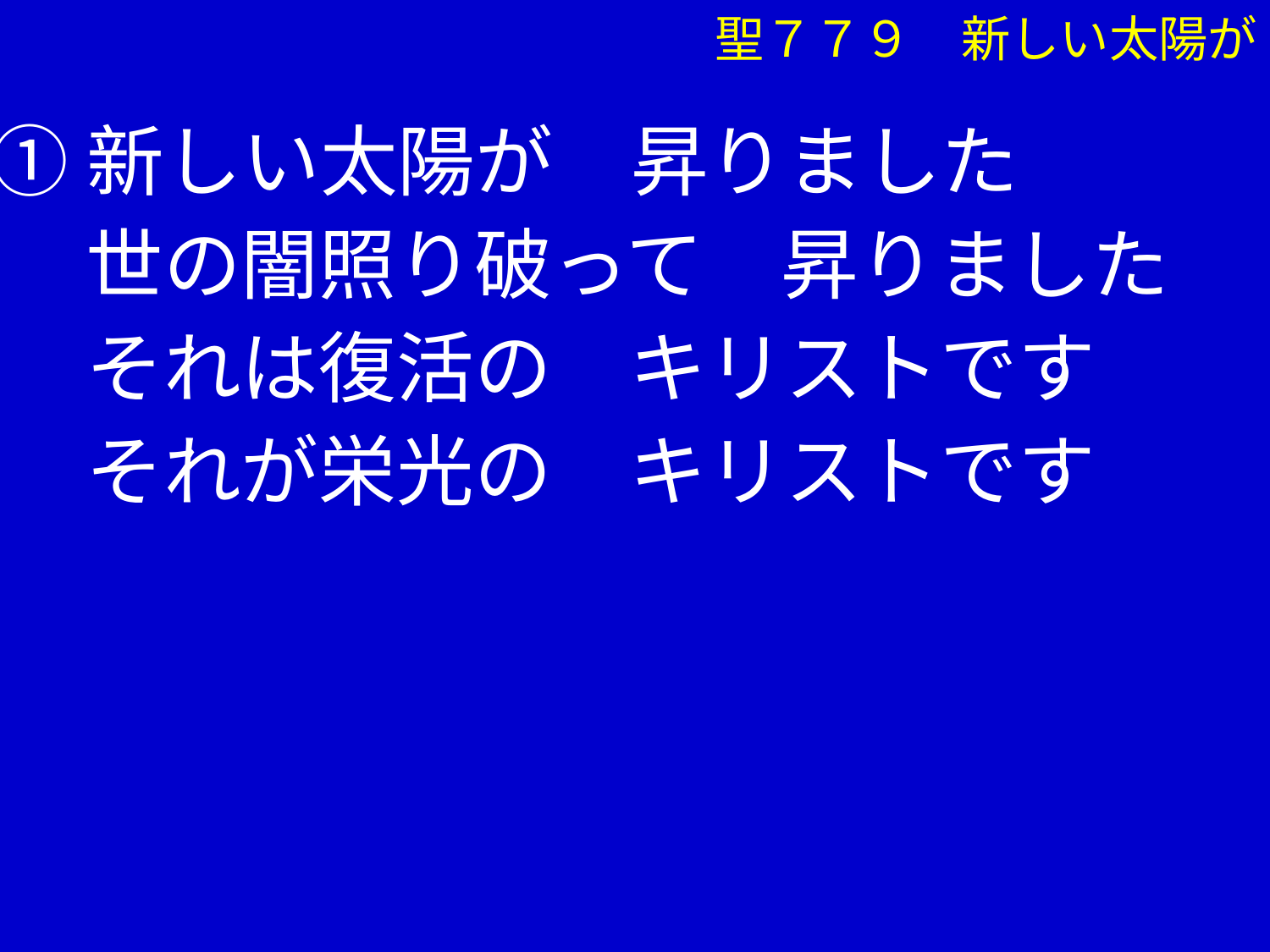

聖７７９　新しい太陽が
①新しい太陽が　昇りました
　 世の闇照り破って　昇りました
　 それは復活の　キリストです
　 それが栄光の　キリストです